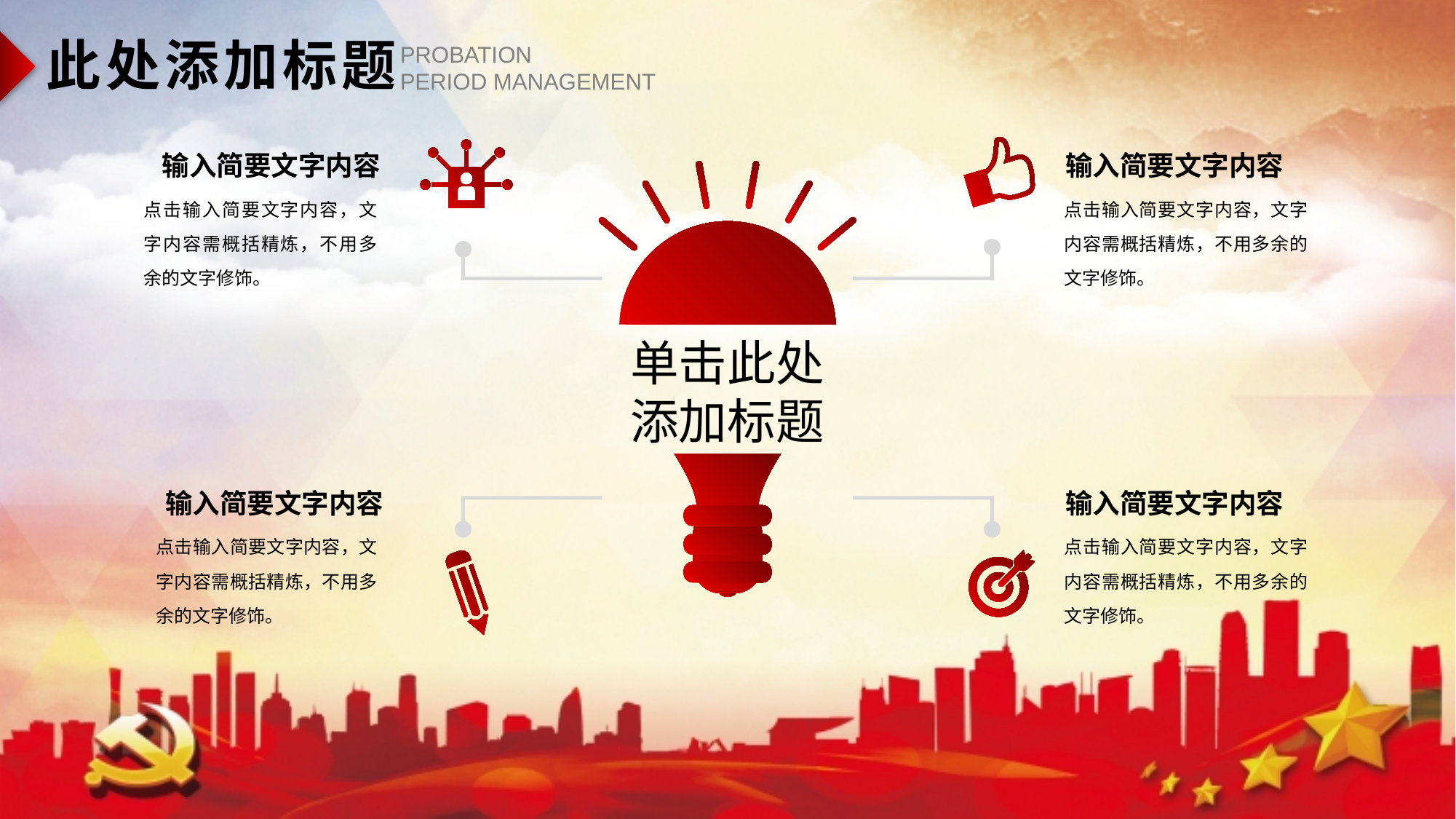

此处添加标题
PROBATION
PERIOD MANAGEMENT

输入简要文字内容
点击输入简要文字内容，文字内容需概括精炼，不用多余的文字修饰。
输入简要文字内容
点击输入简要文字内容，文字内容需概括精炼，不用多余的文字修饰。

单击此处
添加标题

输入简要文字内容
点击输入简要文字内容，文字内容需概括精炼，不用多余的文字修饰。
输入简要文字内容
点击输入简要文字内容，文字内容需概括精炼，不用多余的文字修饰。